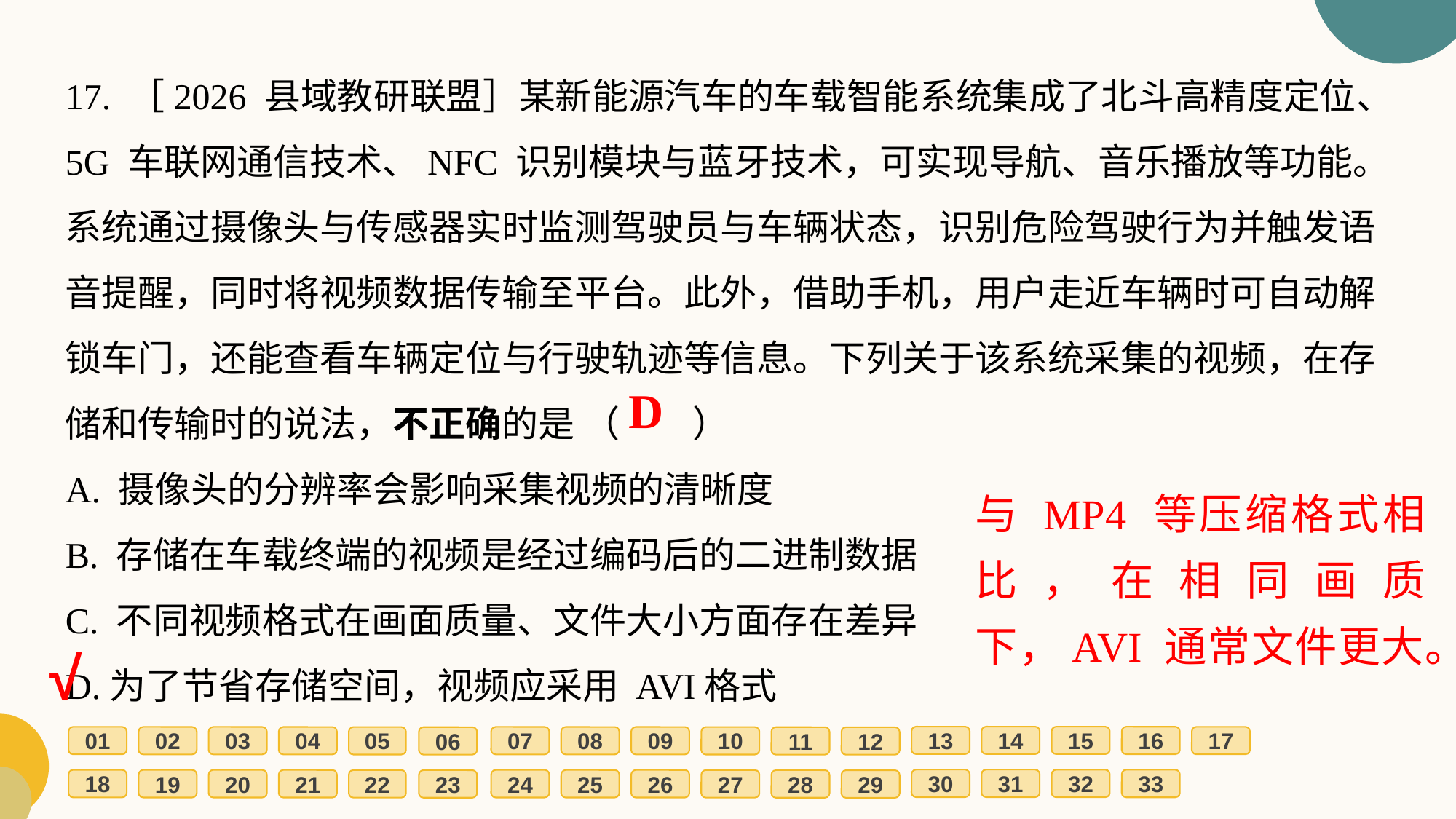

17. ［2026 县域教研联盟］某新能源汽车的车载智能系统集成了北斗高精度定位、5G 车联网通信技术、NFC 识别模块与蓝牙技术，可实现导航、音乐播放等功能。系统通过摄像头与传感器实时监测驾驶员与车辆状态，识别危险驾驶行为并触发语音提醒，同时将视频数据传输至平台。此外，借助手机，用户走近车辆时可自动解锁车门，还能查看车辆定位与行驶轨迹等信息。下列关于该系统采集的视频，在存储和传输时的说法，不正确的是 （　　）
A. 摄像头的分辨率会影响采集视频的清晰度
B. 存储在车载终端的视频是经过编码后的二进制数据
C. 不同视频格式在画面质量、文件大小方面存在差异
D.为了节省存储空间，视频应采用 AVI格式
D
与 MP4 等压缩格式相比，在相同画质下，AVI 通常文件更大。
√